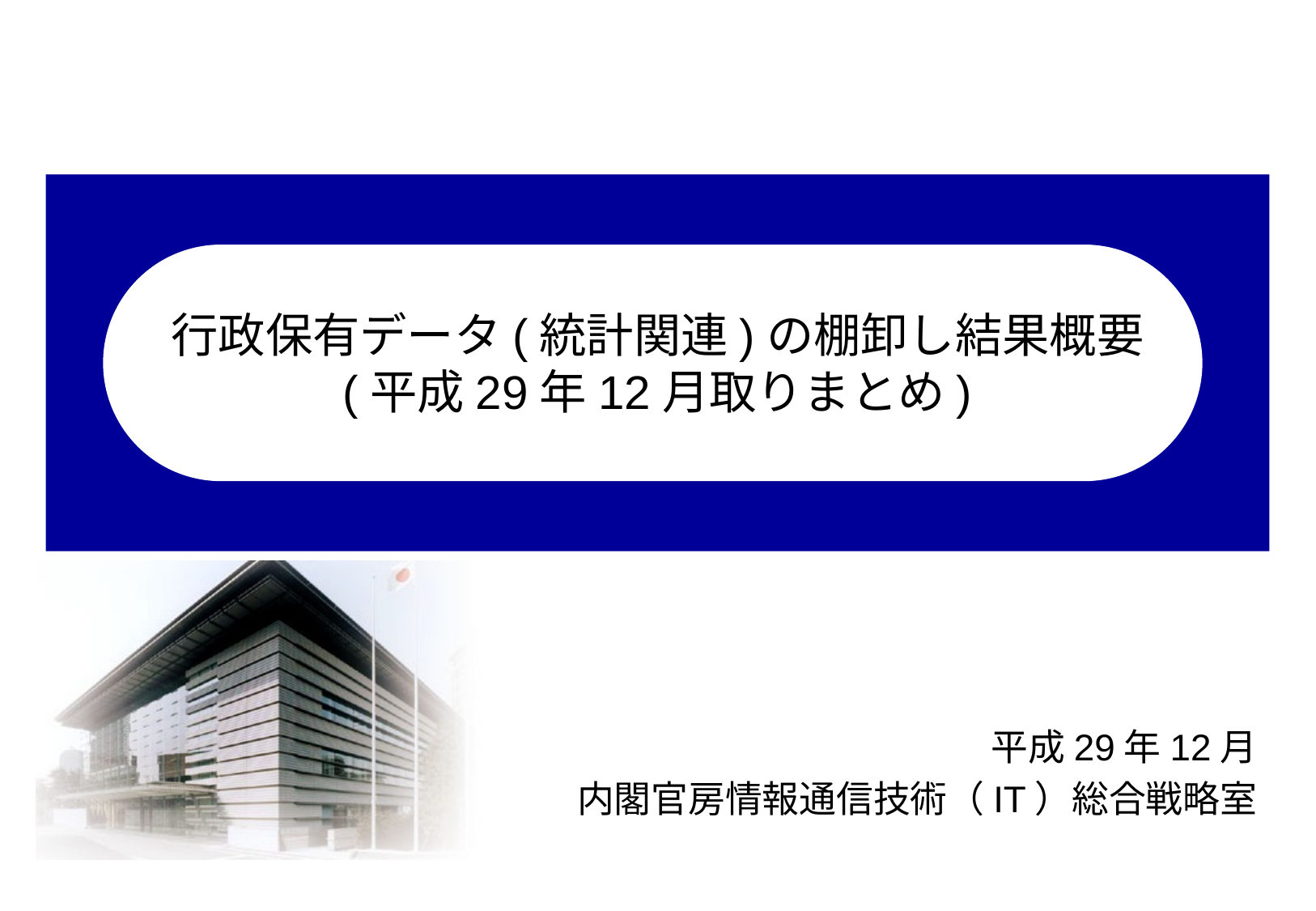

# 行政保有データ(統計関連)の棚卸し結果概要 (平成29年12月取りまとめ)
平成29年12月
内閣官房情報通信技術（IT）総合戦略室